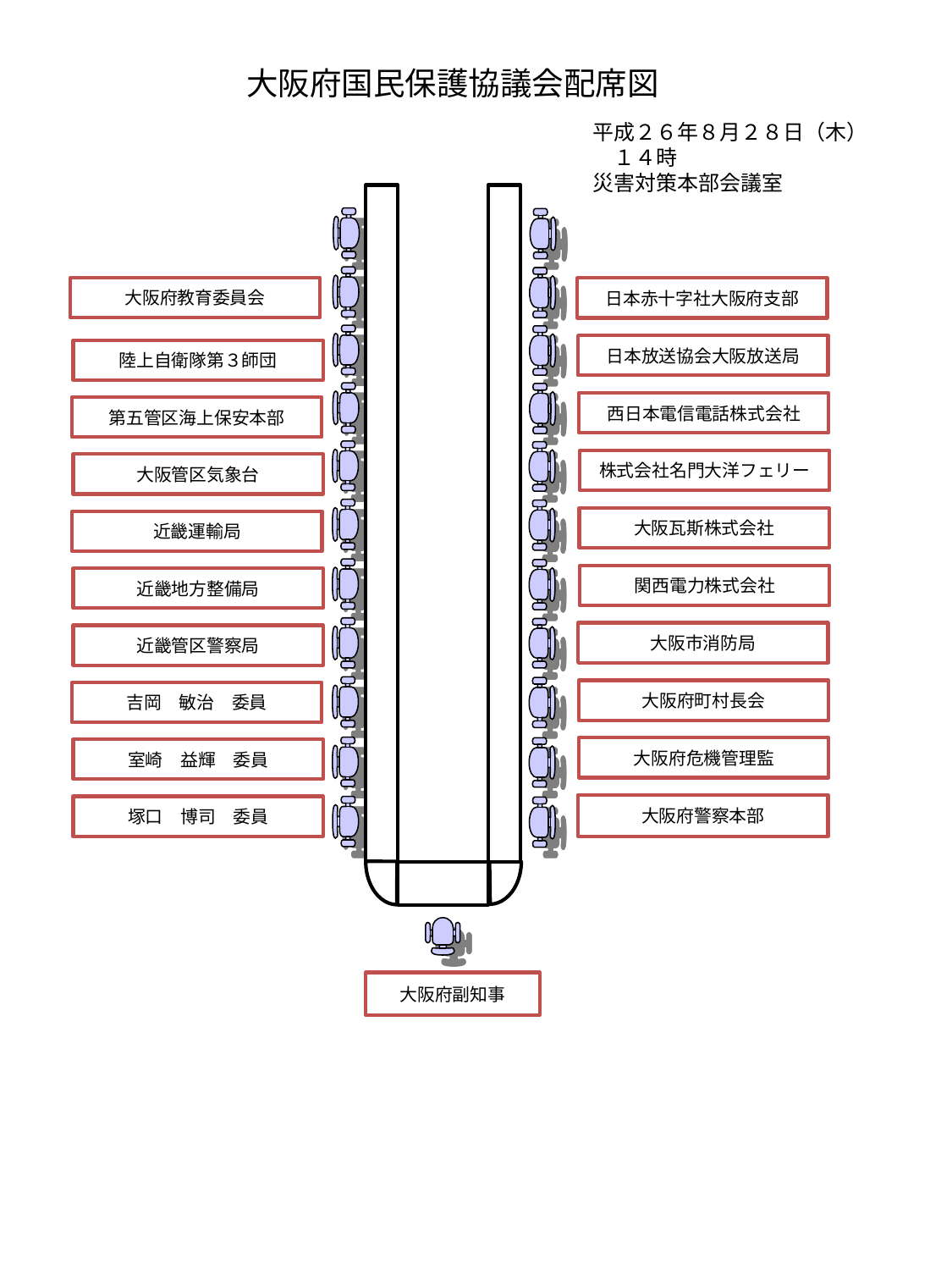

大阪府国民保護協議会配席図
平成２６年８月２８日（木）　１４時
災害対策本部会議室

大阪府教育委員会
日本赤十字社大阪府支部

日本放送協会大阪放送局

陸上自衛隊第３師団
西日本電信電話株式会社

第五管区海上保安本部
株式会社名門大洋フェリー

大阪管区気象台
大阪瓦斯株式会社
近畿運輸局

関西電力株式会社
近畿地方整備局

大阪市消防局
近畿管区警察局

大阪府町村長会
吉岡　敏治　委員

大阪府危機管理監
室崎　益輝　委員

大阪府警察本部
塚口　博司　委員

大阪府副知事